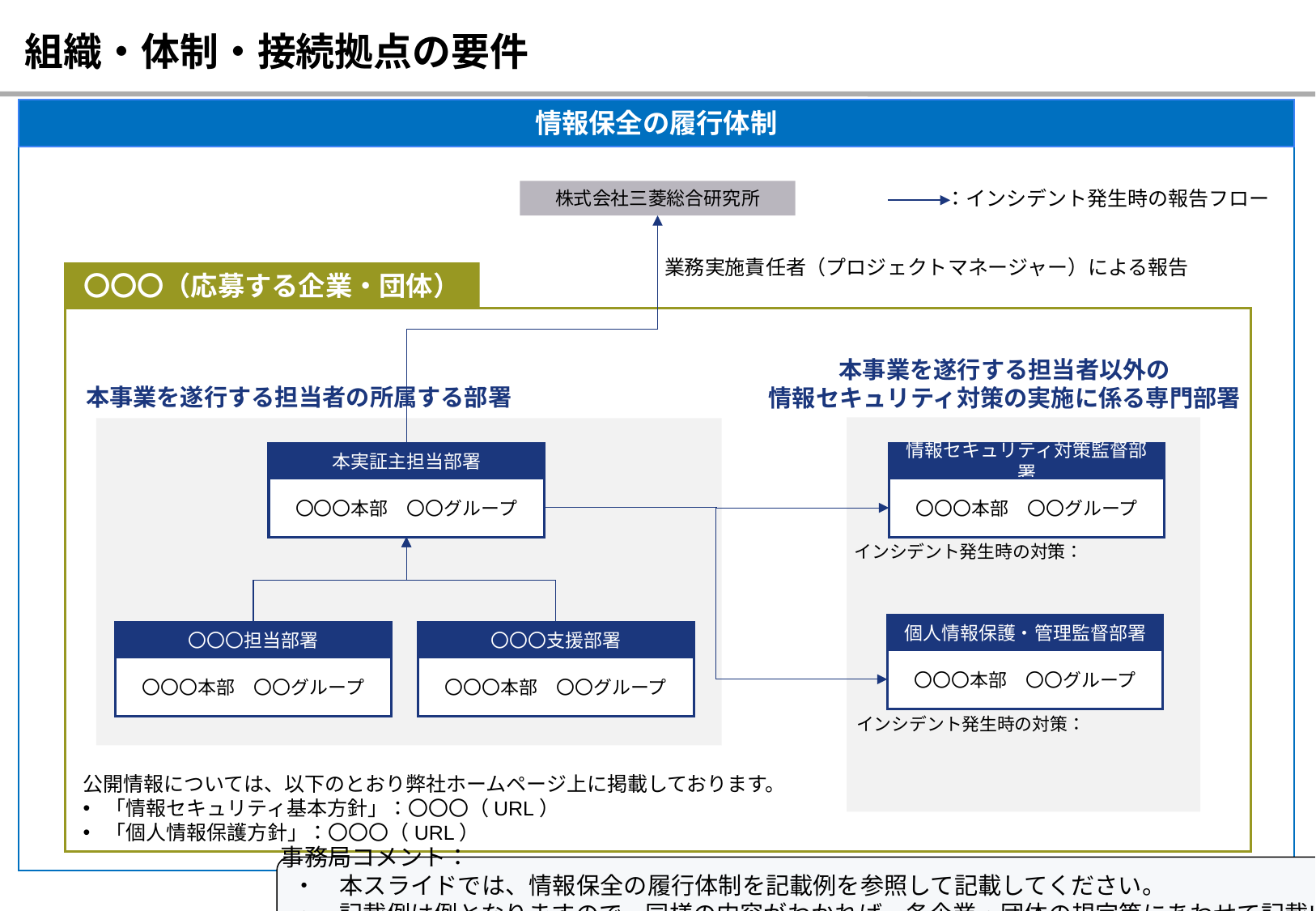

# 組織・体制・接続拠点の要件
情報保全の履行体制

：インシデント発生時の報告フロー
株式会社三菱総合研究所
業務実施責任者（プロジェクトマネージャー）による報告
〇〇〇（応募する企業・団体）

本事業を遂行する担当者以外の
情報セキュリティ対策の実施に係る専門部署
本事業を遂行する担当者の所属する部署

本実証主担当部署
〇〇〇本部　〇〇グループ
情報セキュリティ対策監督部署
〇〇〇本部　〇〇グループ
インシデント発生時の対策：
個人情報保護・管理監督部署
〇〇〇本部　〇〇グループ
〇〇〇担当部署
〇〇〇本部　〇〇グループ
〇〇〇支援部署
〇〇〇本部　〇〇グループ
インシデント発生時の対策：
公開情報については、以下のとおり弊社ホームページ上に掲載しております。
「情報セキュリティ基本方針」：〇〇〇（URL）
「個人情報保護方針」：〇〇〇（URL）
事務局コメント：
・　本スライドでは、情報保全の履行体制を記載例を参照して記載してください。
・　記載例は例となりますので、同様の内容がわかれば、各企業・団体の規定等にあわせて記載いただくことで
　　問題ありません。
・　スライドを追加する場合は、本シートをコピー＆ペーストで追加してください。